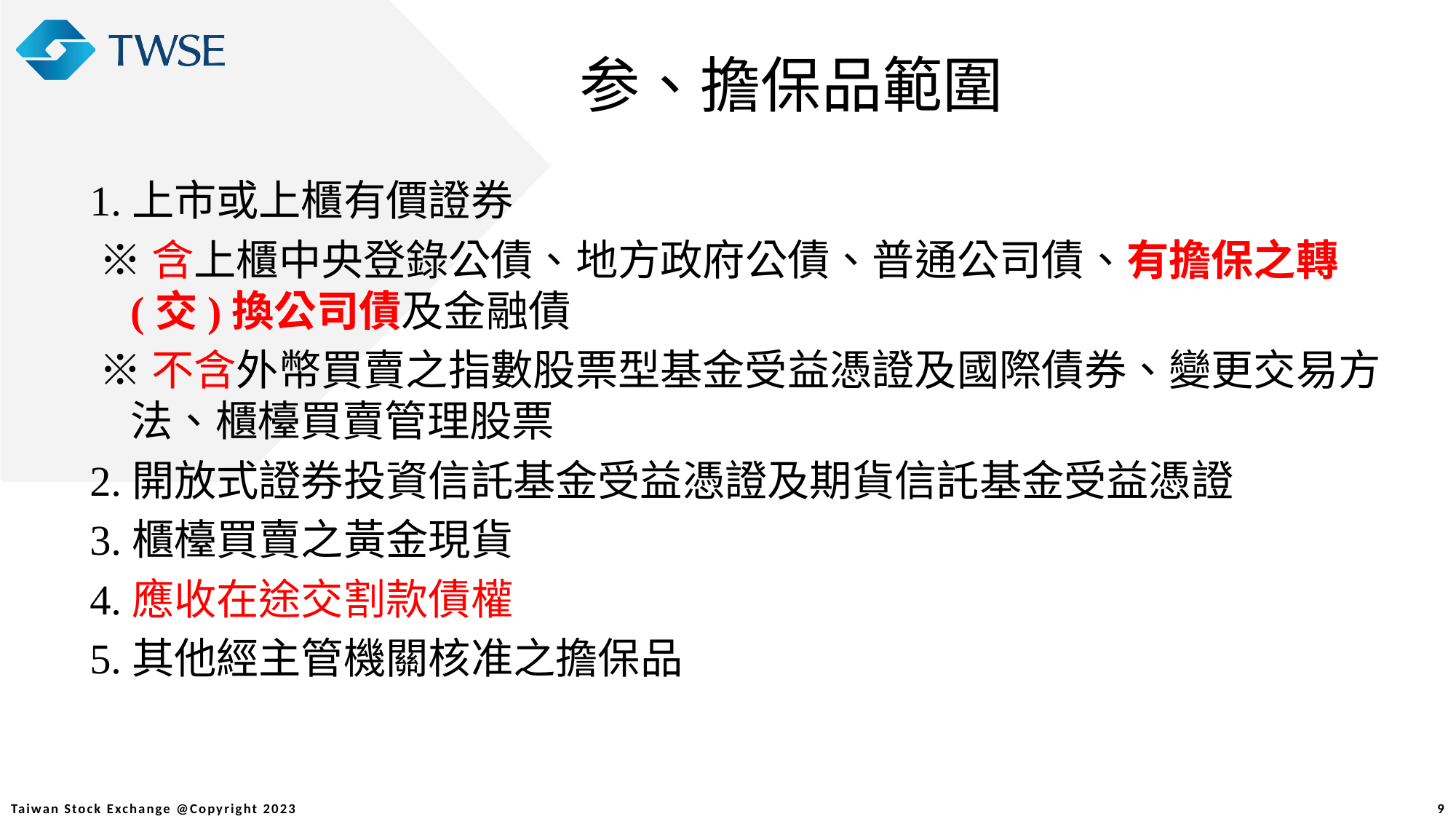

参、擔保品範圍
1.上市或上櫃有價證券
 ※含上櫃中央登錄公債、地方政府公債、普通公司債、有擔保之轉(交)換公司債及金融債
 ※不含外幣買賣之指數股票型基金受益憑證及國際債券、變更交易方法、櫃檯買賣管理股票
2.開放式證券投資信託基金受益憑證及期貨信託基金受益憑證
3.櫃檯買賣之黃金現貨
4.應收在途交割款債權
5.其他經主管機關核准之擔保品

9